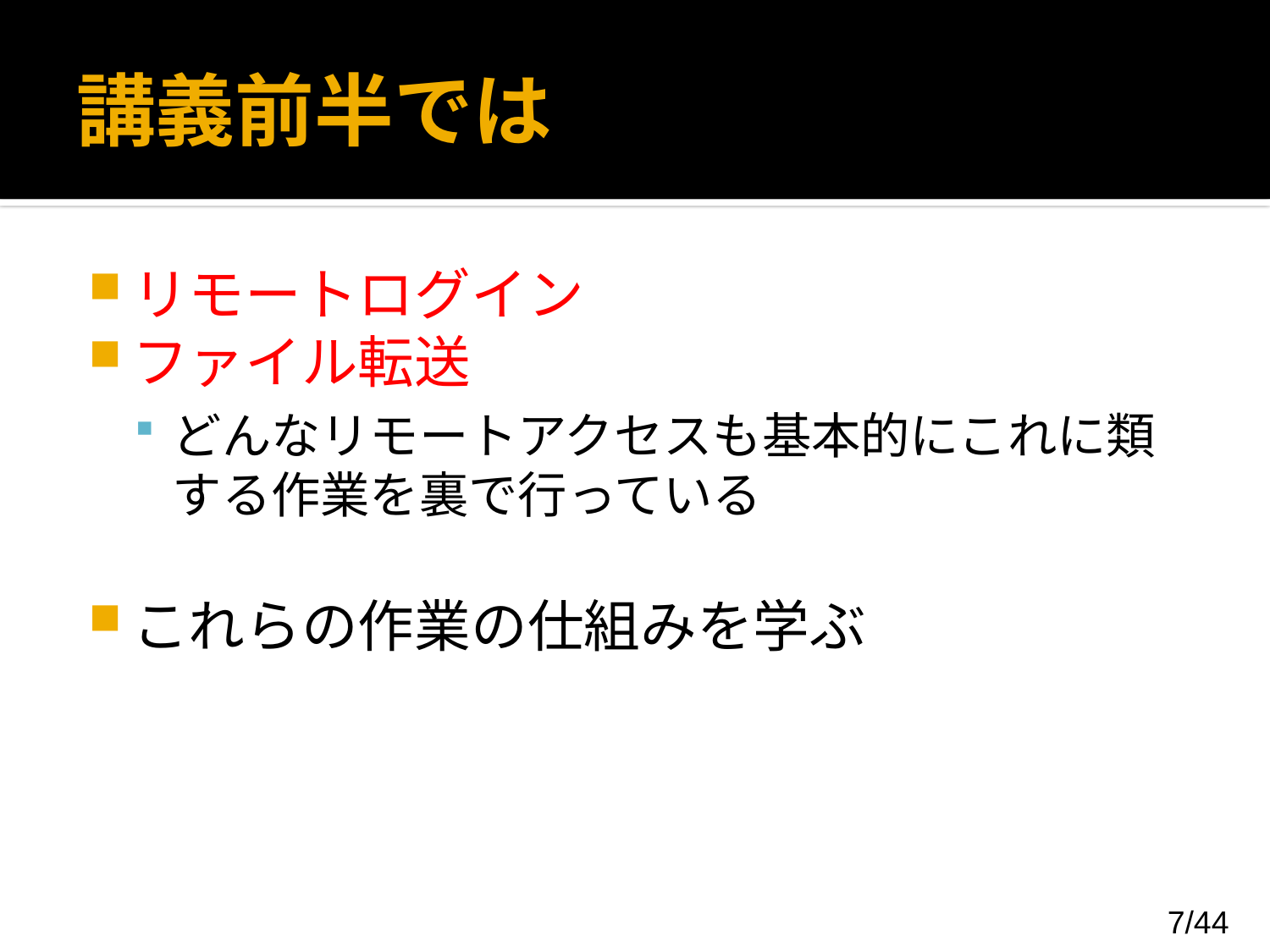

# 講義前半では
リモートログイン
ファイル転送
どんなリモートアクセスも基本的にこれに類する作業を裏で行っている

これらの作業の仕組みを学ぶ